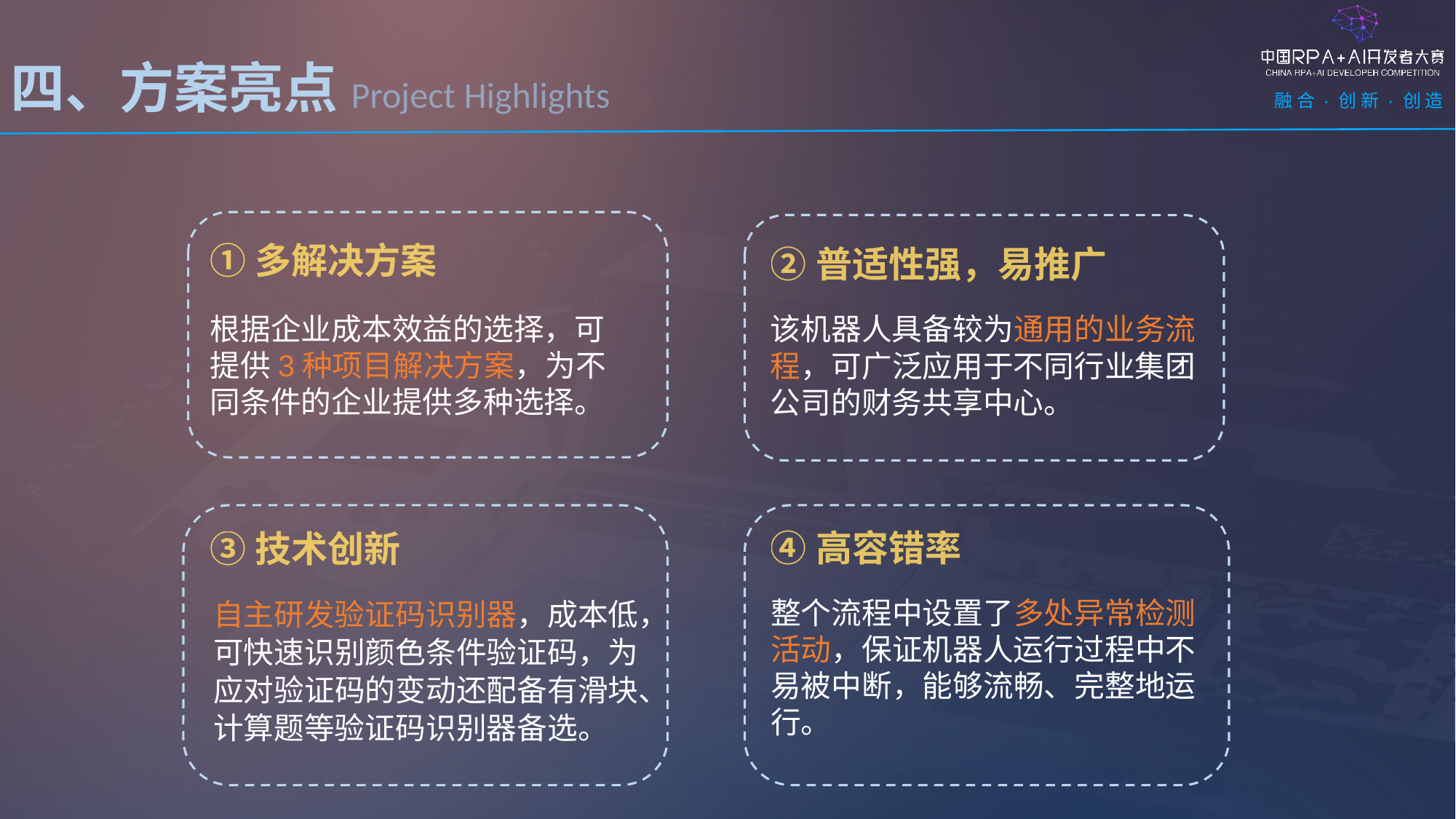

四、方案亮点Project Highlights

①多解决方案

该机器人具备较为通用的业务流程，可广泛应用于不同行业集团公司的财务共享中心。
②普适性强，易推广
根据企业成本效益的选择，可提供3种项目解决方案，为不同条件的企业提供多种选择。

自主研发验证码识别器，成本低，可快速识别颜色条件验证码，为应对验证码的变动还配备有滑块、计算题等验证码识别器备选。

整个流程中设置了多处异常检测活动，保证机器人运行过程中不易被中断，能够流畅、完整地运行。

④高容错率
③技术创新